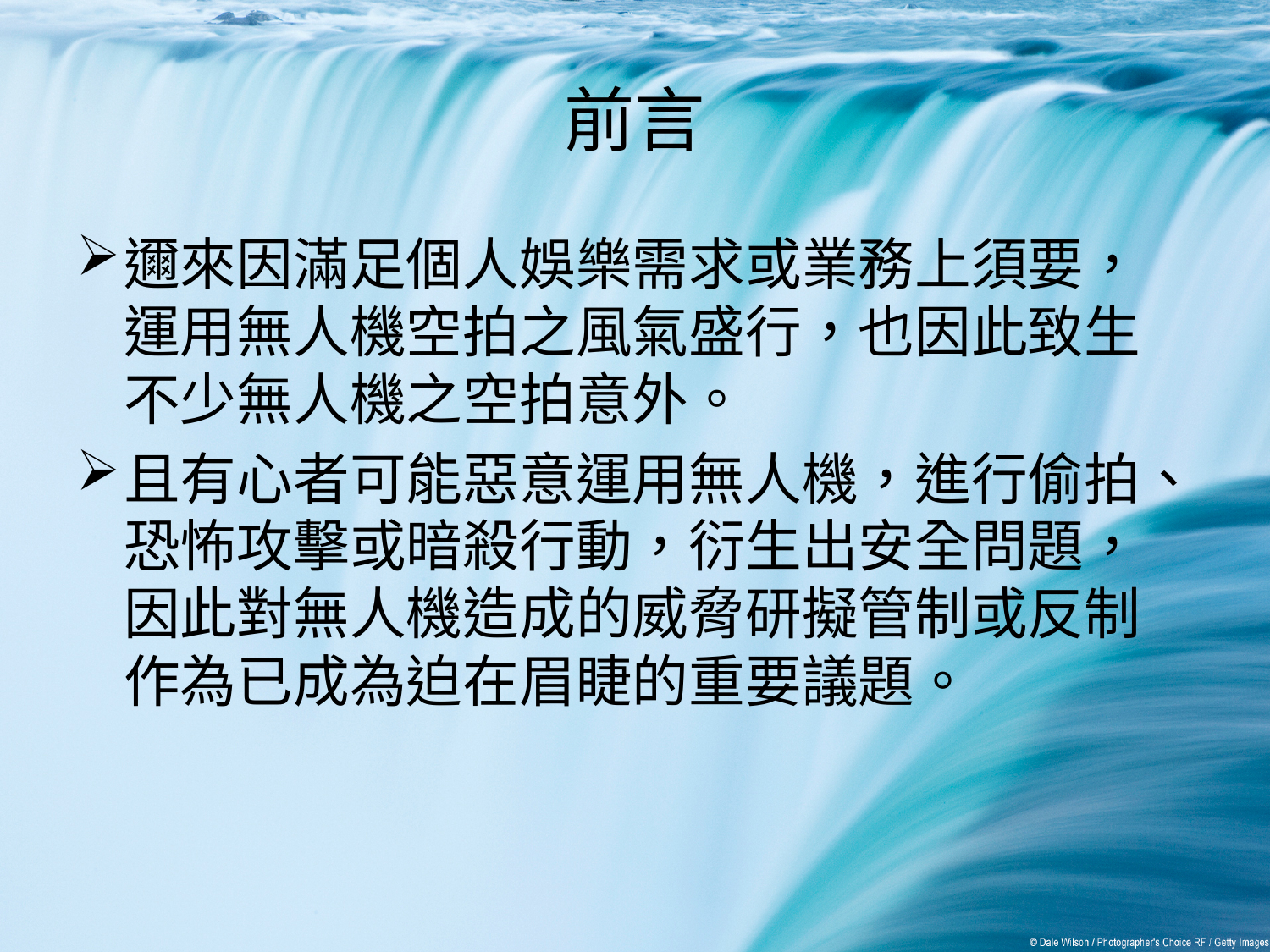

# 前言
邇來因滿足個人娛樂需求或業務上須要，運用無人機空拍之風氣盛行，也因此致生不少無人機之空拍意外。
且有心者可能惡意運用無人機，進行偷拍、恐怖攻擊或暗殺行動，衍生出安全問題，因此對無人機造成的威脅研擬管制或反制作為已成為迫在眉睫的重要議題。